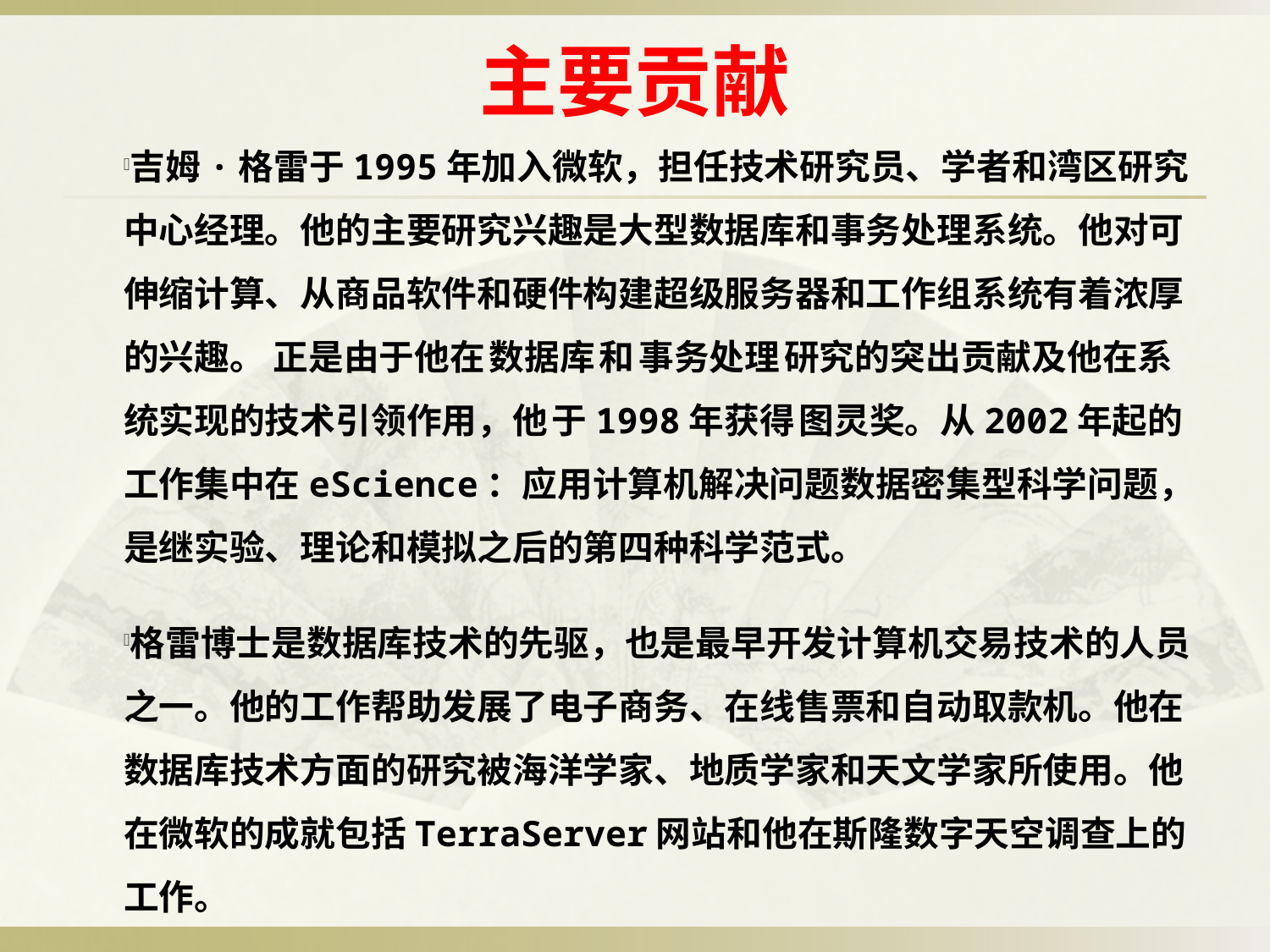

# 主要贡献
吉姆·格雷于1995年加入微软，担任技术研究员、学者和湾区研究中心经理。他的主要研究兴趣是大型数据库和事务处理系统。他对可伸缩计算、从商品软件和硬件构建超级服务器和工作组系统有着浓厚的兴趣。  正是由于他在 数据库 和 事务处理 研究的突出贡献及他在系统实现的技术引领作用，他 于1998年获得 图灵奖。从2002年起的工作集中在eScience：应用计算机解决问题数据密集型科学问题，是继实验、理论和模拟之后的第四种科学范式。
格雷博士是数据库技术的先驱，也是最早开发计算机交易技术的人员之一。他的工作帮助发展了电子商务、在线售票和自动取款机。他在数据库技术方面的研究被海洋学家、地质学家和天文学家所使用。他在微软的成就包括TerraServer网站和他在斯隆数字天空调查上的工作。